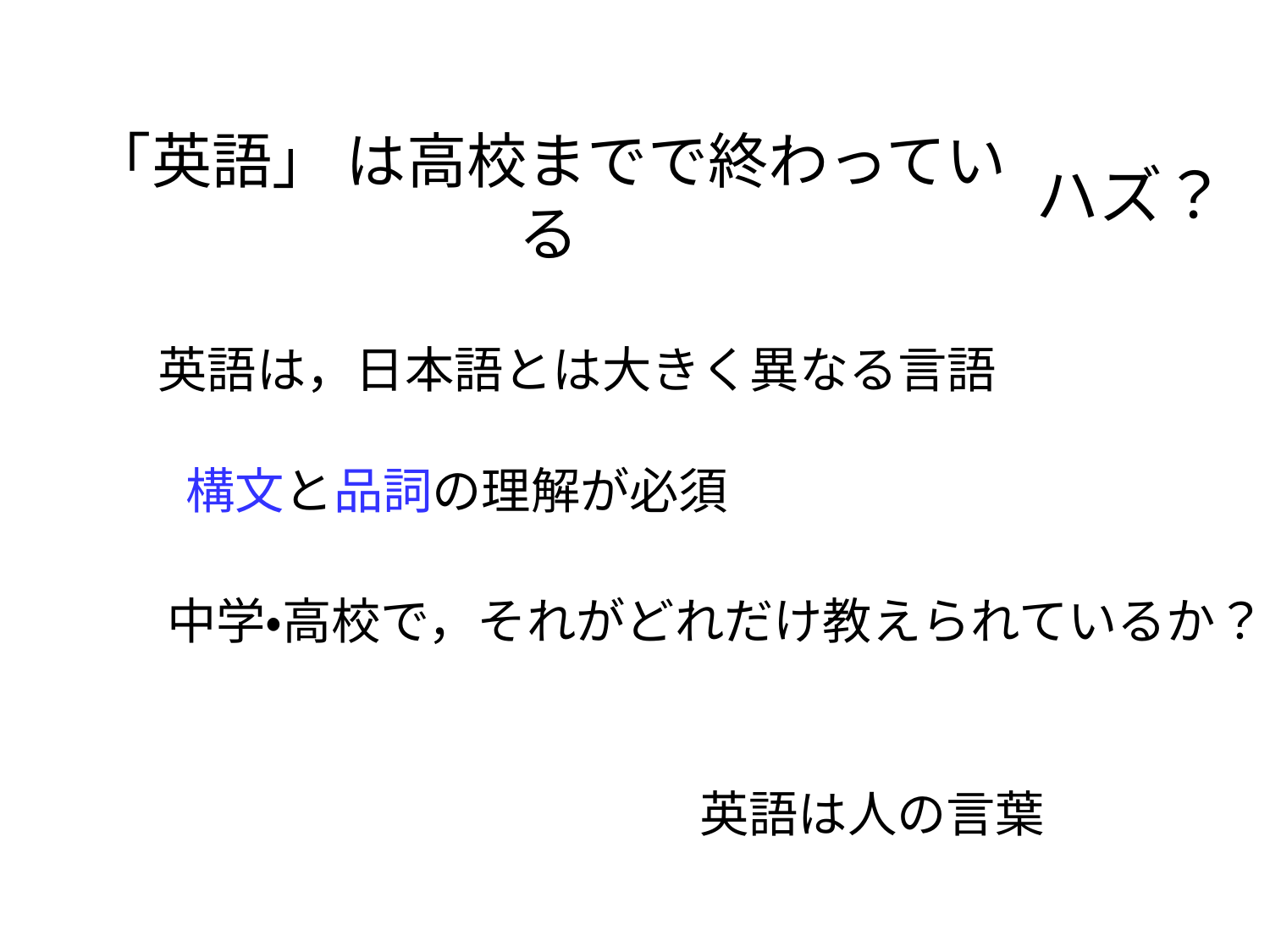

# 「英語」 は高校までで終わっている
ハズ？
英語は，日本語とは大きく異なる言語
構文と品詞の理解が必須
中学・高校で，それがどれだけ教えられているか？
英語は人の言葉